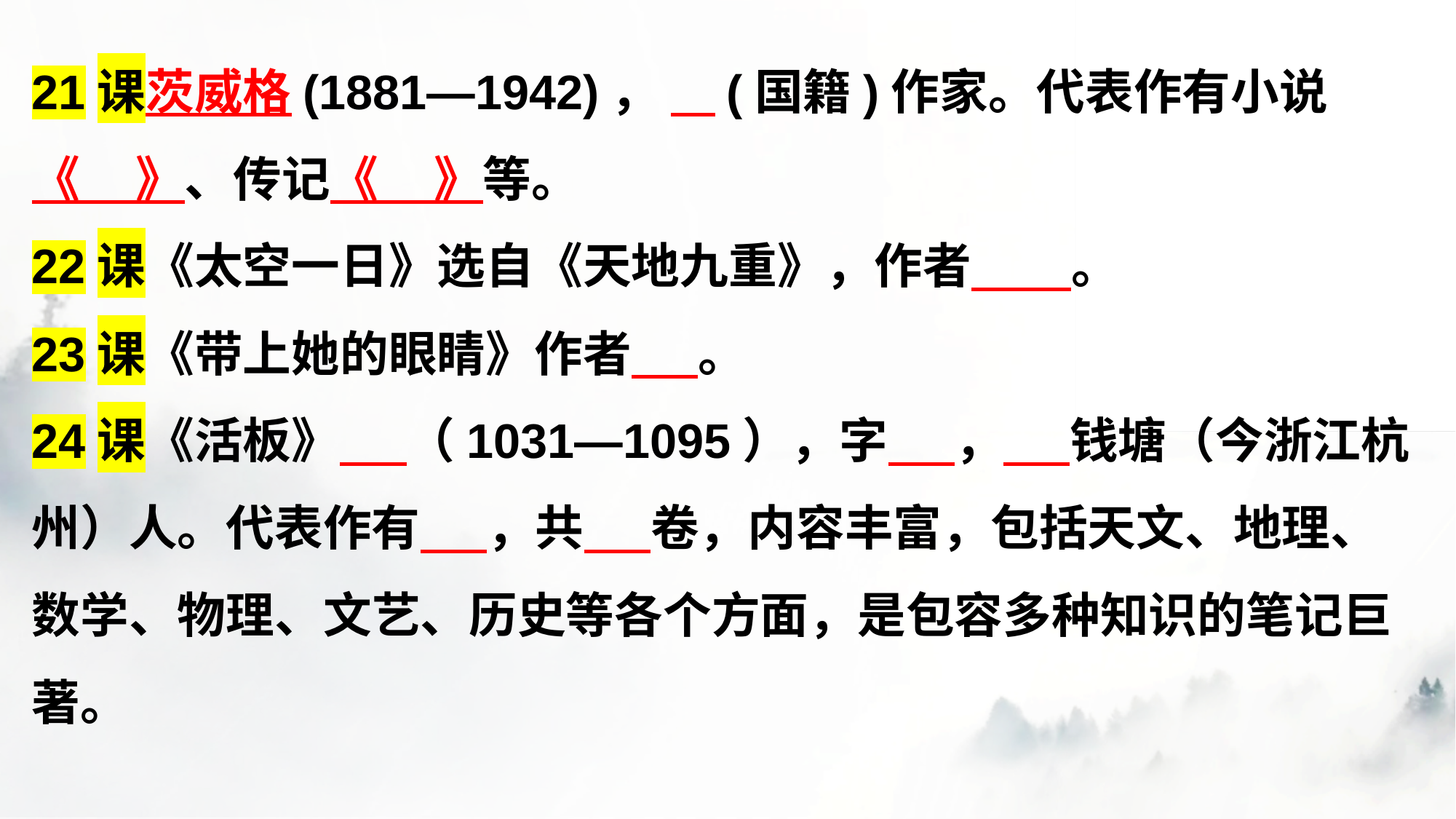

21课茨威格(1881—1942)，     (国籍)作家。代表作有小说
《     》、传记《     》等。
22课《太空一日》选自《天地九重》，作者         。
23课《带上她的眼睛》作者      。
24课《活板》      （1031—1095），字      ，      钱塘（今浙江杭州）人。代表作有      ，共      卷，内容丰富，包括天文、地理、数学、物理、文艺、历史等各个方面，是包容多种知识的笔记巨著。